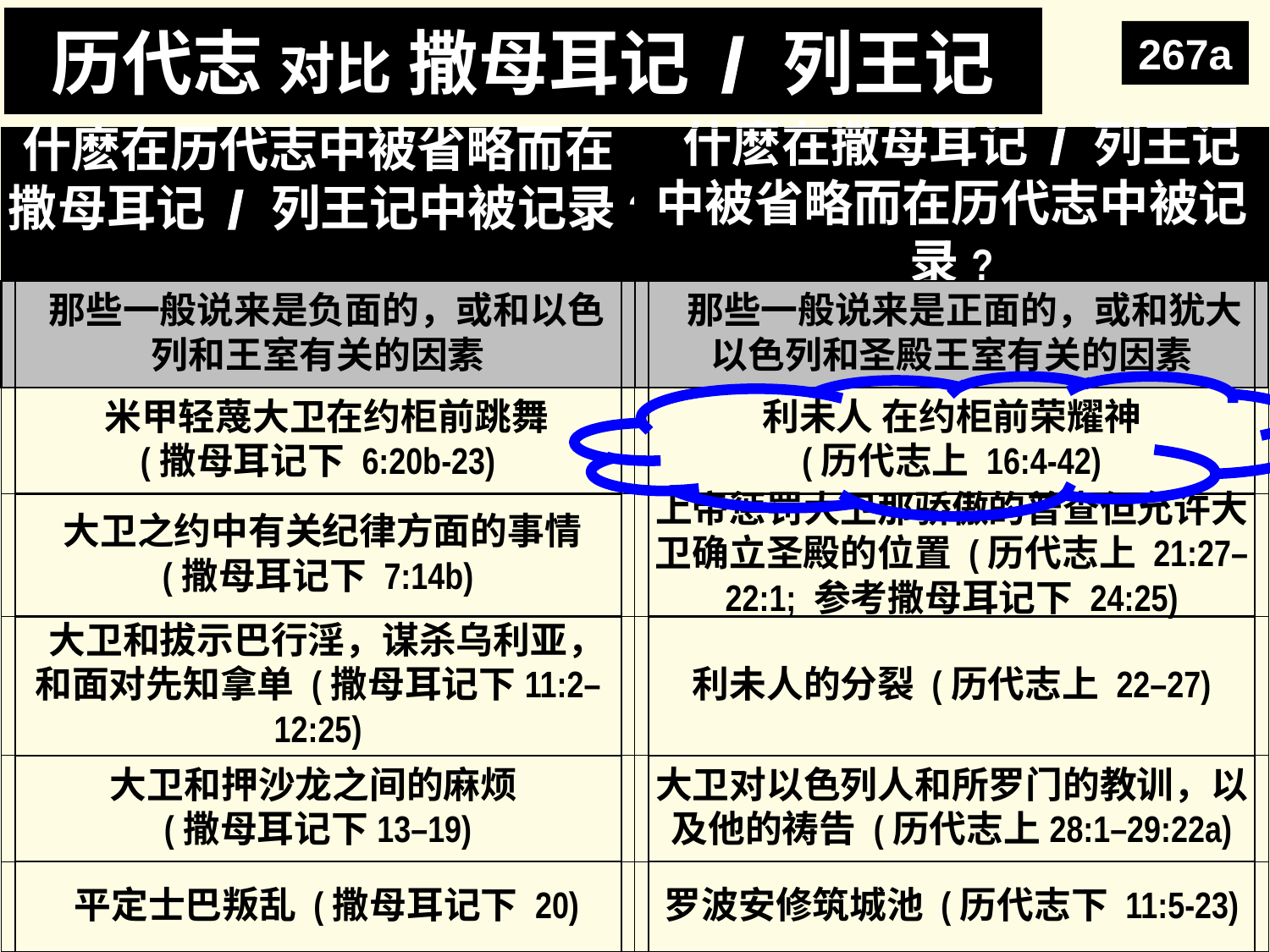

历代志 对比 撒母耳记 / 列王记
267a
什麽在历代志中被省略而在 撒母耳记 / 列王记中被记录?

 什麽在撒母耳记 / 列王记中被省略而在历代志中被记录?

 那些一般说来是负面的，或和以色列和王室有关的因素

  那些一般说来是正面的，或和犹大以色列和圣殿王室有关的因素

 米甲轻蔑大卫在约柜前跳舞
(撒母耳记下 6:20b-23)

利未人 在约柜前荣耀神
(历代志上 16:4-42)

 大卫之约中有关纪律方面的事情
(撒母耳记下 7:14b)

上帝惩罚大卫那骄傲的普查但允许大卫确立圣殿的位置 (历代志上 21:27–22:1; 参考撒母耳记下 24:25)

 大卫和拔示巴行淫，谋杀乌利亚，和面对先知拿单 (撒母耳记下11:2–12:25)

利未人的分裂 (历代志上 22–27)

大卫和押沙龙之间的麻烦
(撒母耳记下13–19)

大卫对以色列人和所罗门的教训，以及他的祷告 (历代志上28:1–29:22a)

 平定士巴叛乱 (撒母耳记下 20)

罗波安修筑城池 (历代志下 11:5-23)